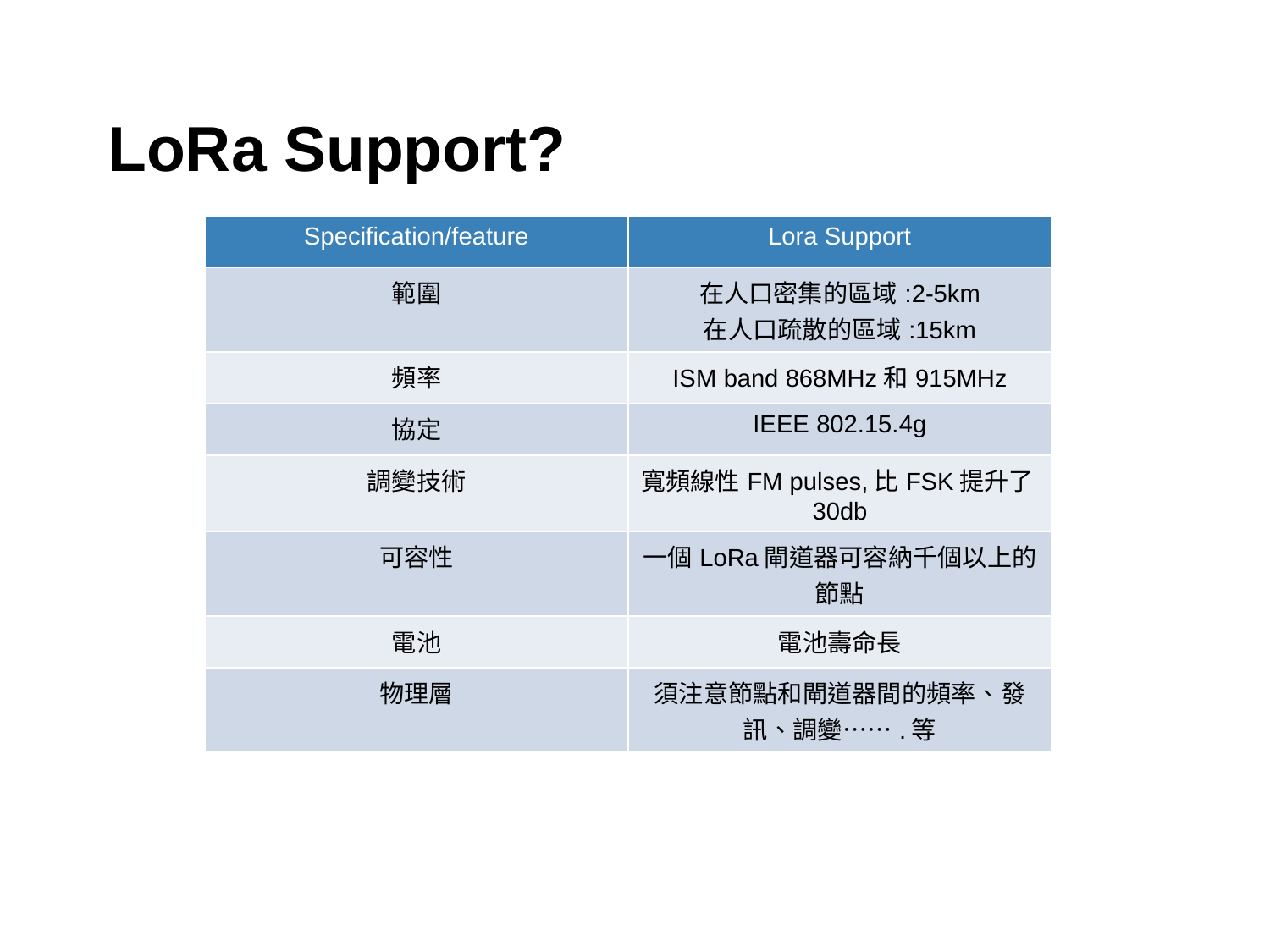

# LoRa Support?
| Specification/feature | Lora Support |
| --- | --- |
| 範圍 | 在人口密集的區域:2-5km 在人口疏散的區域:15km |
| 頻率 | ISM band 868MHz和915MHz |
| 協定 | IEEE 802.15.4g |
| 調變技術 | 寬頻線性FM pulses,比FSK提升了30db |
| 可容性 | 一個LoRa閘道器可容納千個以上的節點 |
| 電池 | 電池壽命長 |
| 物理層 | 須注意節點和閘道器間的頻率、發訊、調變…….等 |